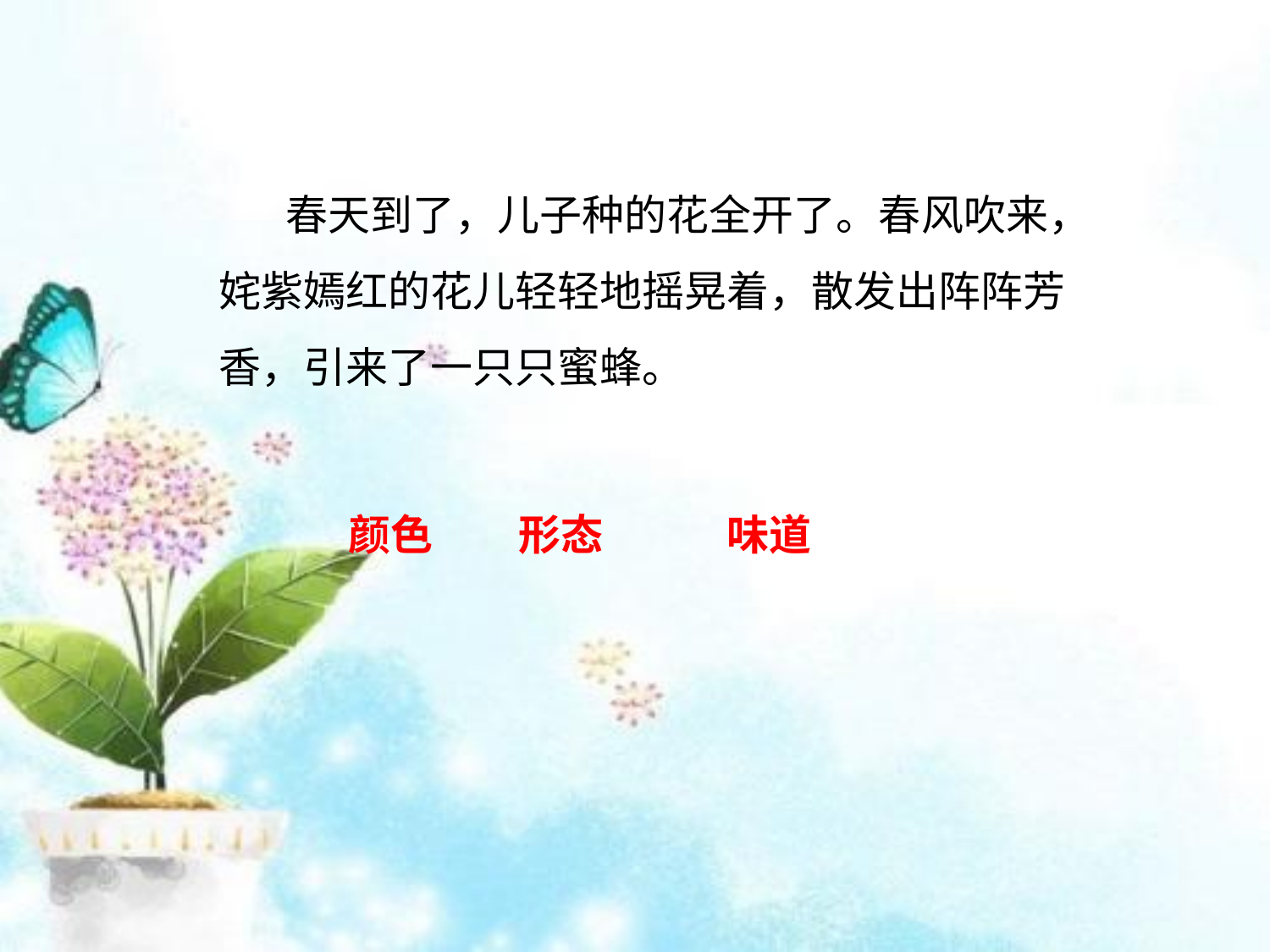

春天到了，儿子种的花全开了。春风吹来，姹紫嫣红的花儿轻轻地摇晃着，散发出阵阵芳香，引来了一只只蜜蜂。
颜色         形态             味道